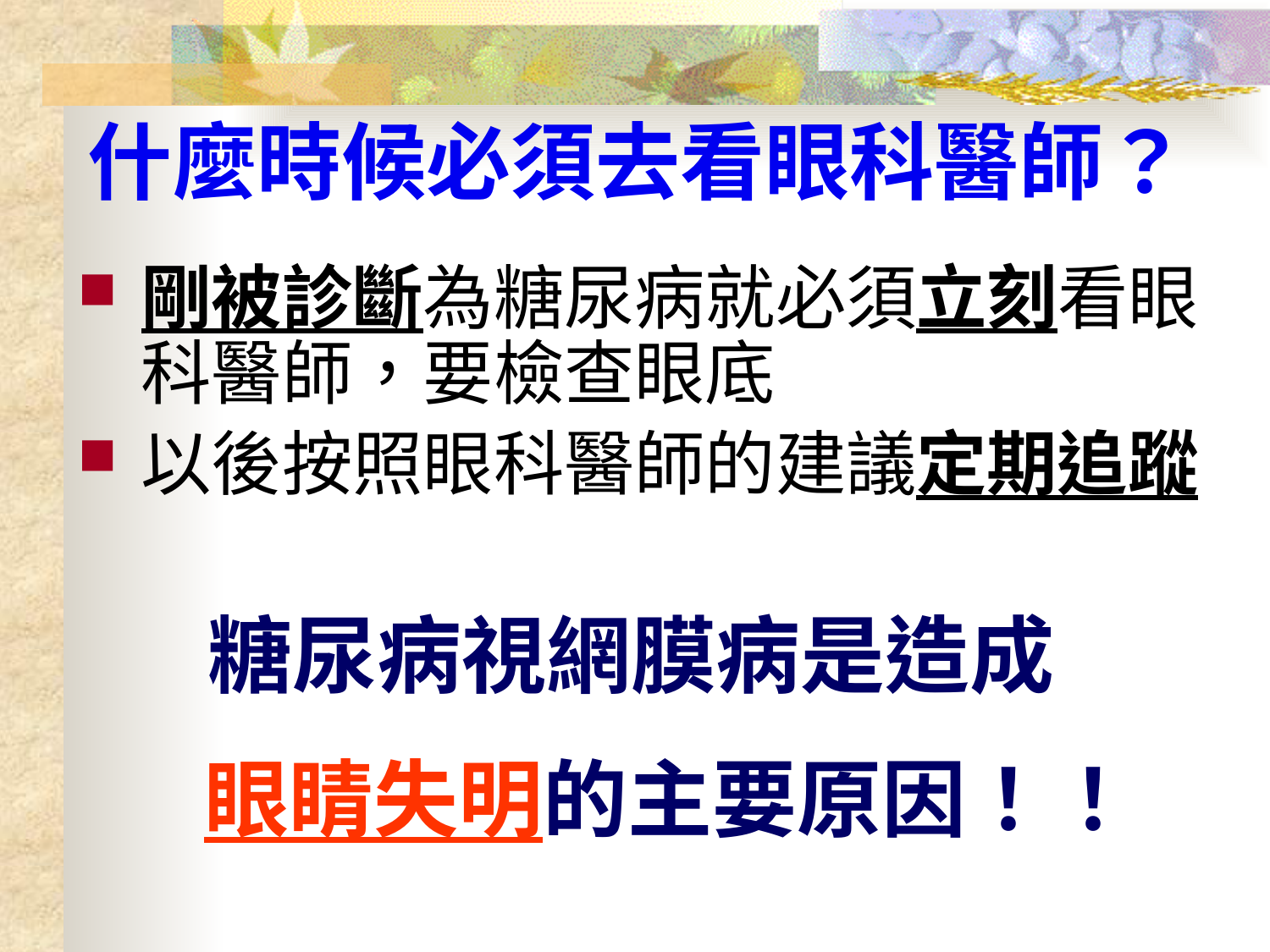

什麼時候必須去看眼科醫師？
剛被診斷為糖尿病就必須立刻看眼科醫師，要檢查眼底
以後按照眼科醫師的建議定期追蹤

糖尿病視網膜病是造成
眼睛失明的主要原因！！